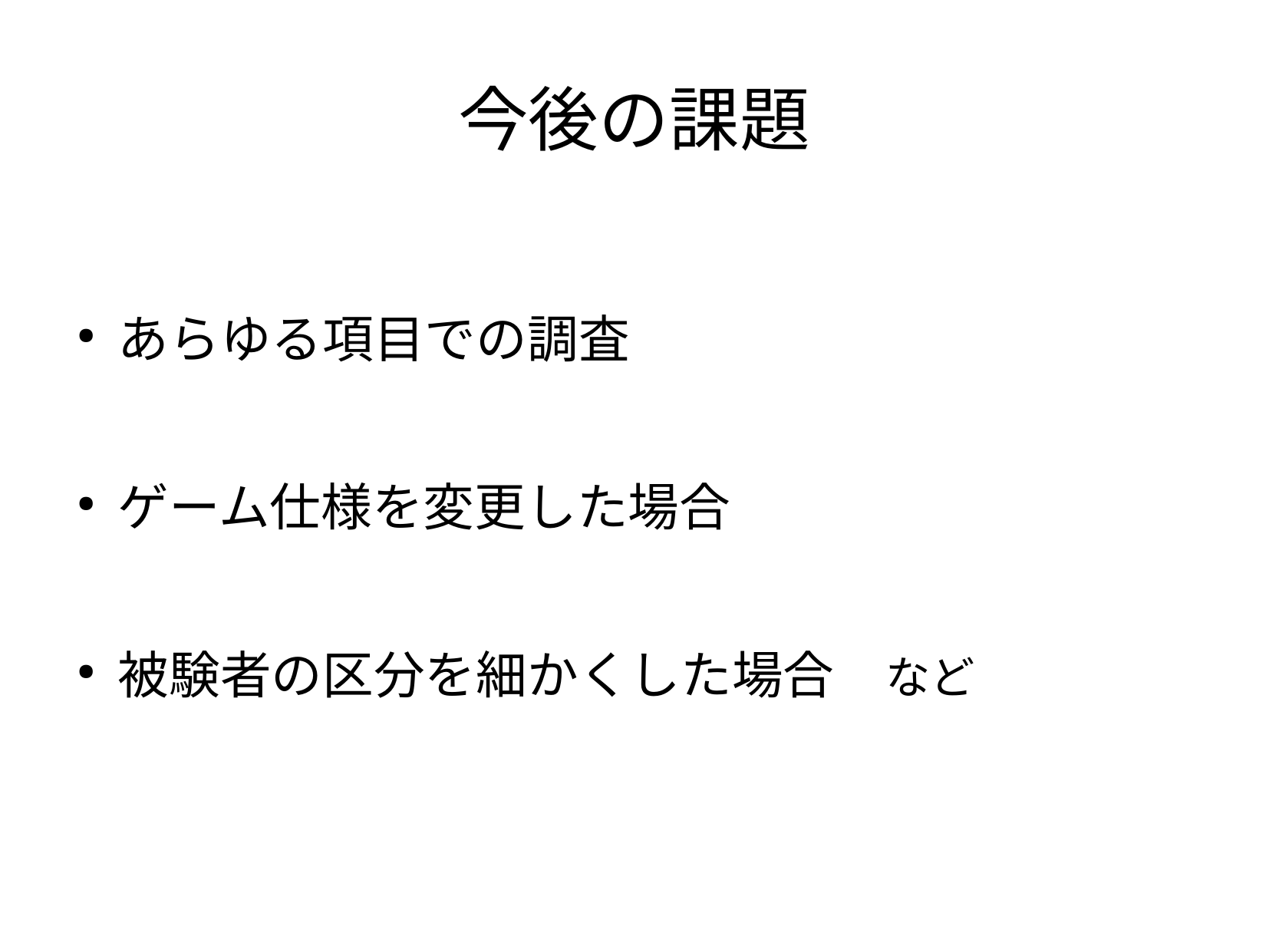

今後の課題

あらゆる項目での調査

ゲーム仕様を変更した場合

被験者の区分を細かくした場合　など